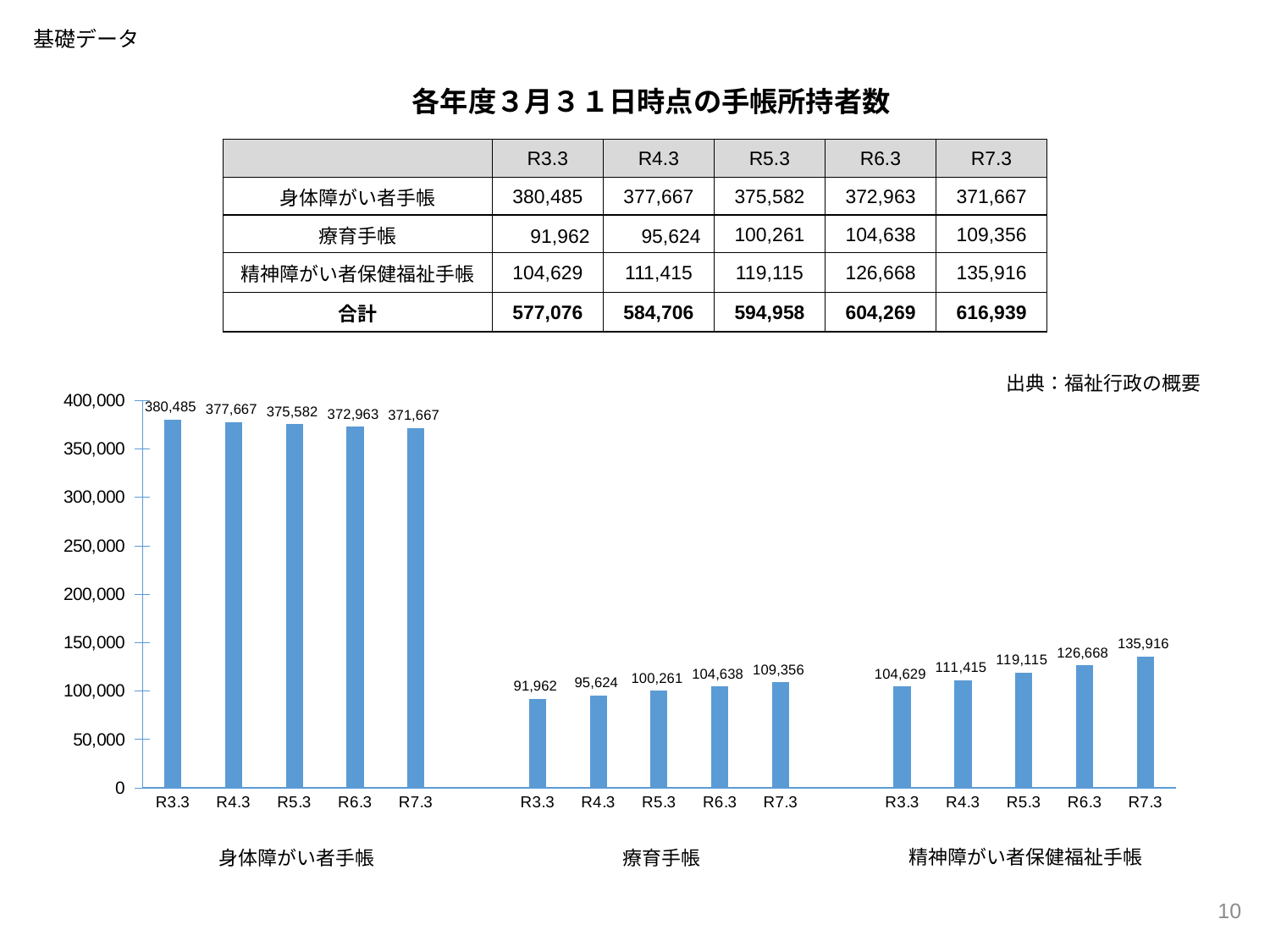

基礎データ
各年度３月３１日時点の手帳所持者数
|  | R3.3 | R4.3 | R5.3 | R6.3 | R7.3 |
| --- | --- | --- | --- | --- | --- |
| 身体障がい者手帳 | 380,485 | 377,667 | 375,582 | 372,963 | 371,667 |
| 療育手帳 | 91,962 | 95,624 | 100,261 | 104,638 | 109,356 |
| 精神障がい者保健福祉手帳 | 104,629 | 111,415 | 119,115 | 126,668 | 135,916 |
| 合計 | 577,076 | 584,706 | 594,958 | 604,269 | 616,939 |
出典：福祉行政の概要

### Chart

| Category |  |
|---|---|
| R3.3 | 380485.0 |
| R4.3 | 377667.0 |
| R5.3 | 375582.0 |
| R6.3 | 372963.0 |
| R7.3 | 371667.0 |
|  | None |
| R3.3 | 91962.0 |
| R4.3 | 95624.0 |
| R5.3 | 100261.0 |
| R6.3 | 104638.0 |
| R7.3 | 109356.0 |
|  | None |
| R3.3 | 104629.0 |
| R4.3 | 111415.0 |
| R5.3 | 119115.0 |
| R6.3 | 126668.0 |
| R7.3 | 135916.0 |
精神障がい者保健福祉手帳
身体障がい者手帳
療育手帳
10